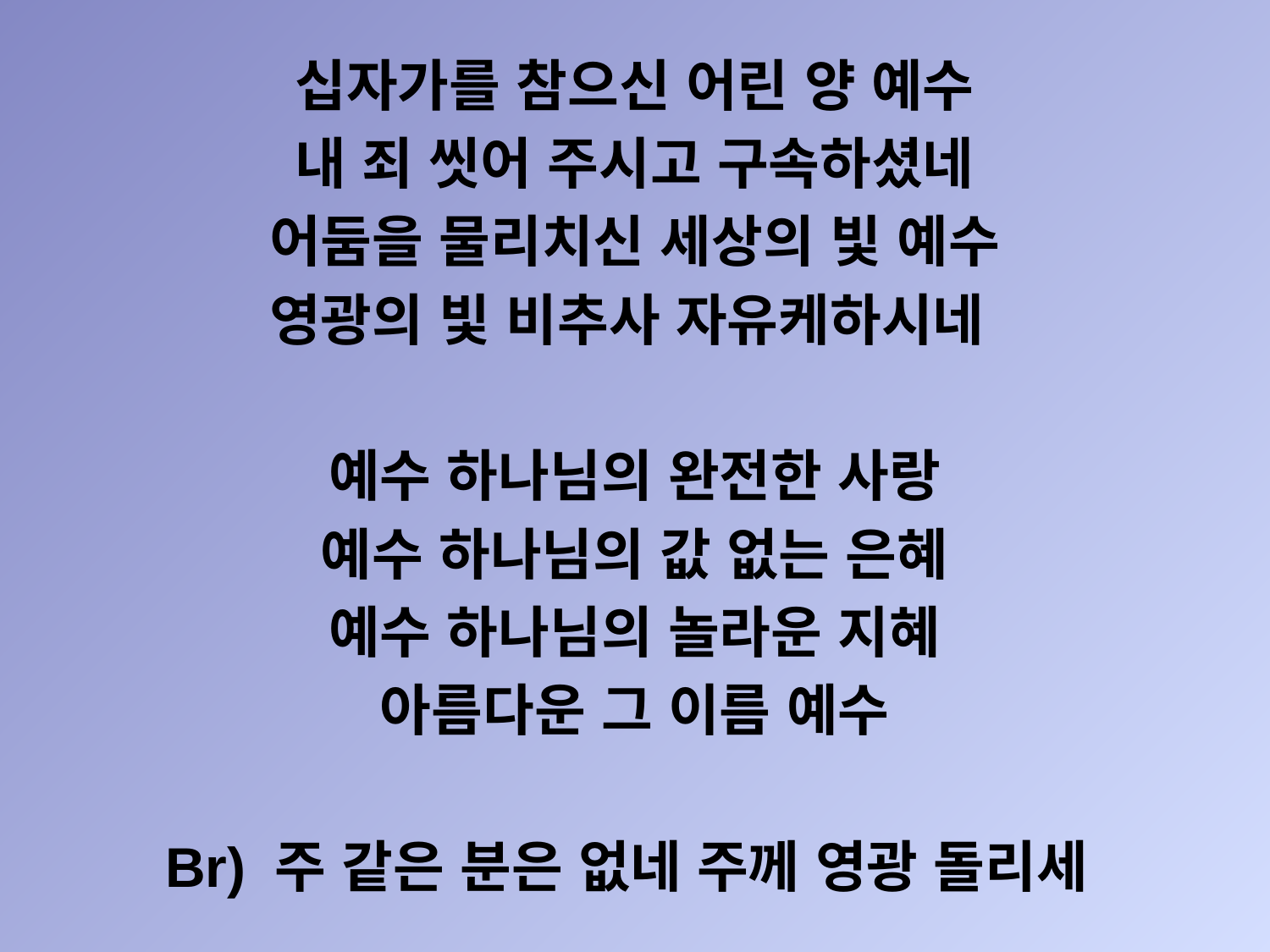

십자가를 참으신 어린 양 예수
내 죄 씻어 주시고 구속하셨네
어둠을 물리치신 세상의 빛 예수
영광의 빛 비추사 자유케하시네

예수 하나님의 완전한 사랑
예수 하나님의 값 없는 은혜
예수 하나님의 놀라운 지혜
아름다운 그 이름 예수

Br) 주 같은 분은 없네 주께 영광 돌리세